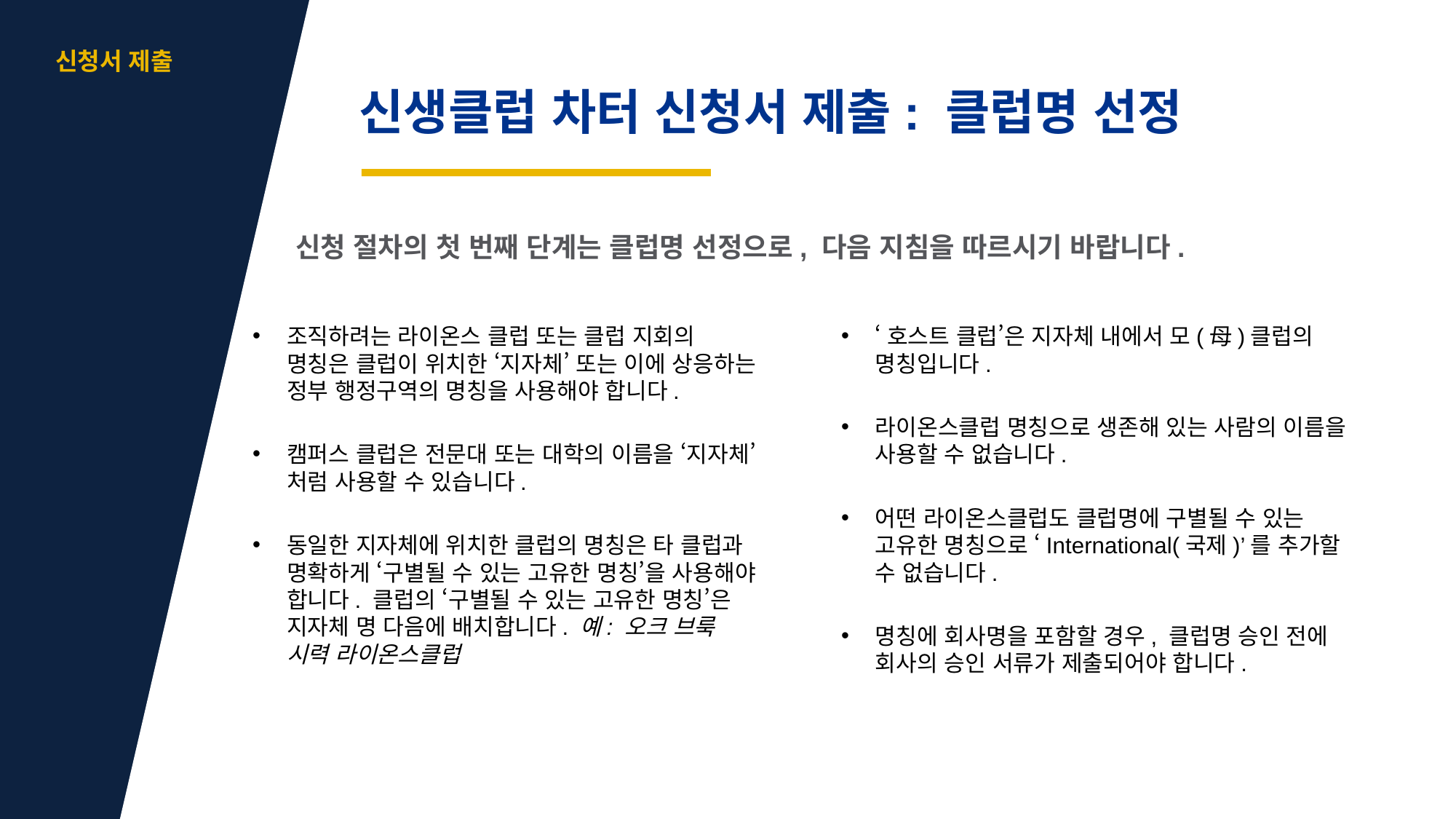

aa

신청서 제출
신생클럽 차터 신청서 제출: 클럽명 선정

신청 절차의 첫 번째 단계는 클럽명 선정으로, 다음 지침을 따르시기 바랍니다.

조직하려는 라이온스 클럽 또는 클럽 지회의 명칭은 클럽이 위치한 ‘지자체’ 또는 이에 상응하는 정부 행정구역의 명칭을 사용해야 합니다.

캠퍼스 클럽은 전문대 또는 대학의 이름을 ‘지자체’처럼 사용할 수 있습니다.

동일한 지자체에 위치한 클럽의 명칭은 타 클럽과 명확하게 ‘구별될 수 있는 고유한 명칭’을 사용해야 합니다. 클럽의 ‘구별될 수 있는 고유한 명칭’은 지자체 명 다음에 배치합니다. 예: 오크 브룩 시력 라이온스클럽

‘호스트 클럽’은 지자체 내에서 모(母)클럽의 명칭입니다.

라이온스클럽 명칭으로 생존해 있는 사람의 이름을 사용할 수 없습니다.

어떤 라이온스클럽도 클럽명에 구별될 수 있는 고유한 명칭으로 ‘International(국제)’를 추가할 수 없습니다.

명칭에 회사명을 포함할 경우, 클럽명 승인 전에 회사의 승인 서류가 제출되어야 합니다.
8